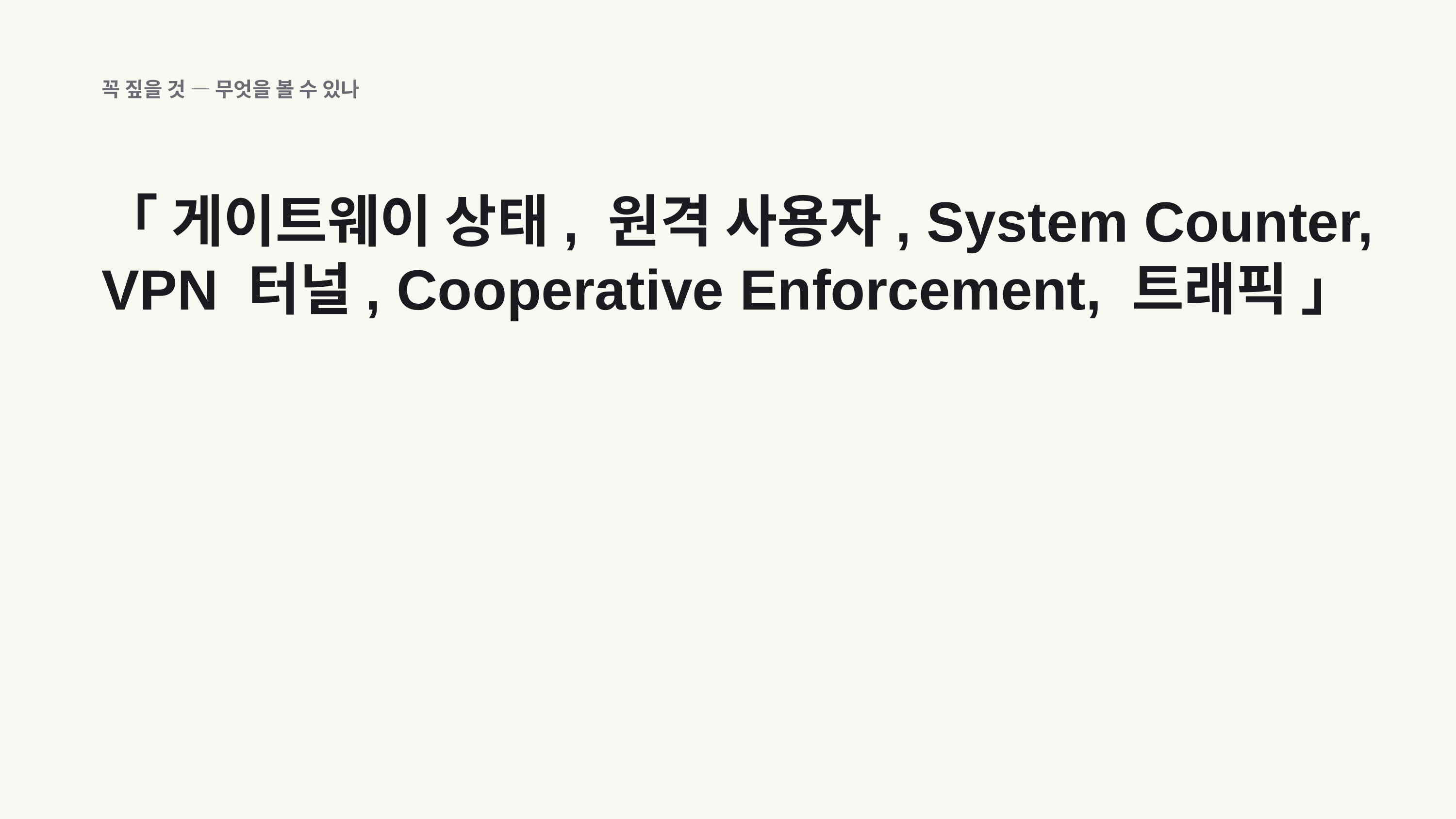

꼭 짚을 것 — 무엇을 볼 수 있나
「 게이트웨이 상태, 원격 사용자, System Counter, VPN 터널, Cooperative Enforcement, 트래픽 」